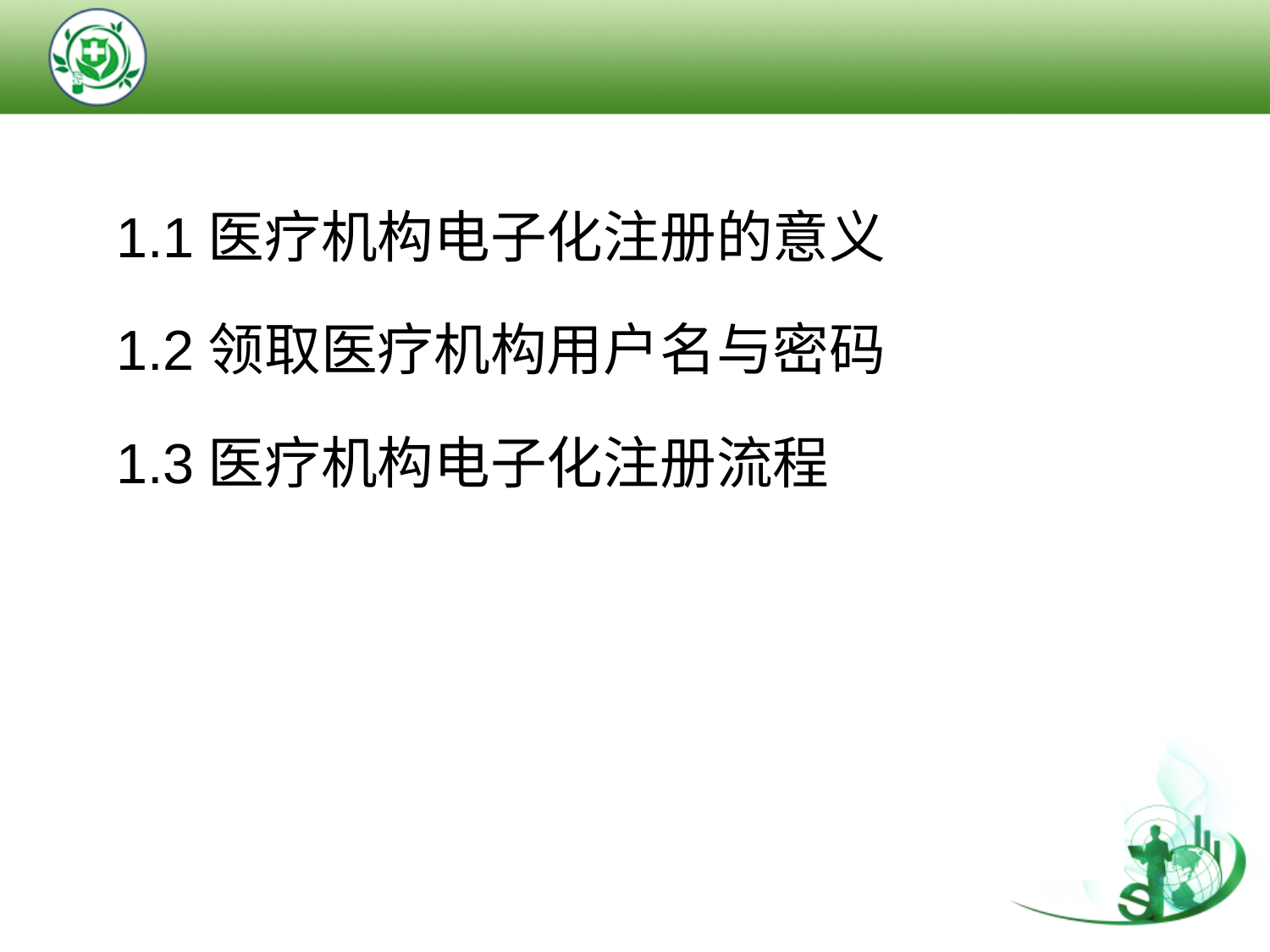

1.1医疗机构电子化注册的意义
1.2领取医疗机构用户名与密码
1.3医疗机构电子化注册流程